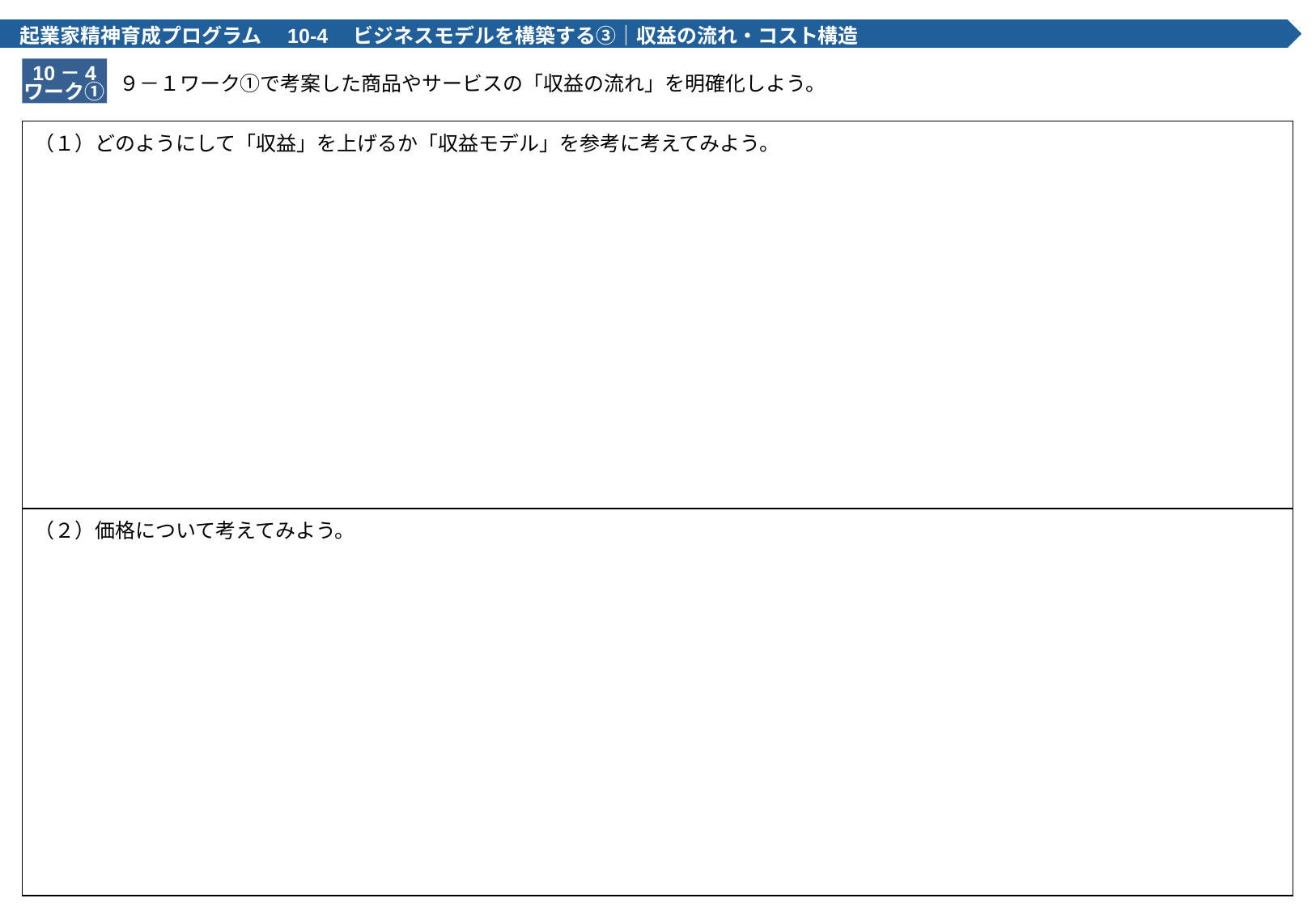

起業家精神育成プログラム　10-4　ビジネスモデルを構築する③｜収益の流れ・コスト構造
10－4
ワーク①
# ９－１ワーク①で考案した商品やサービスの「収益の流れ」を明確化しよう。
| （１）どのようにして「収益」を上げるか「収益モデル」を参考に考えてみよう。 |
| --- |
| （２）価格について考えてみよう。 |